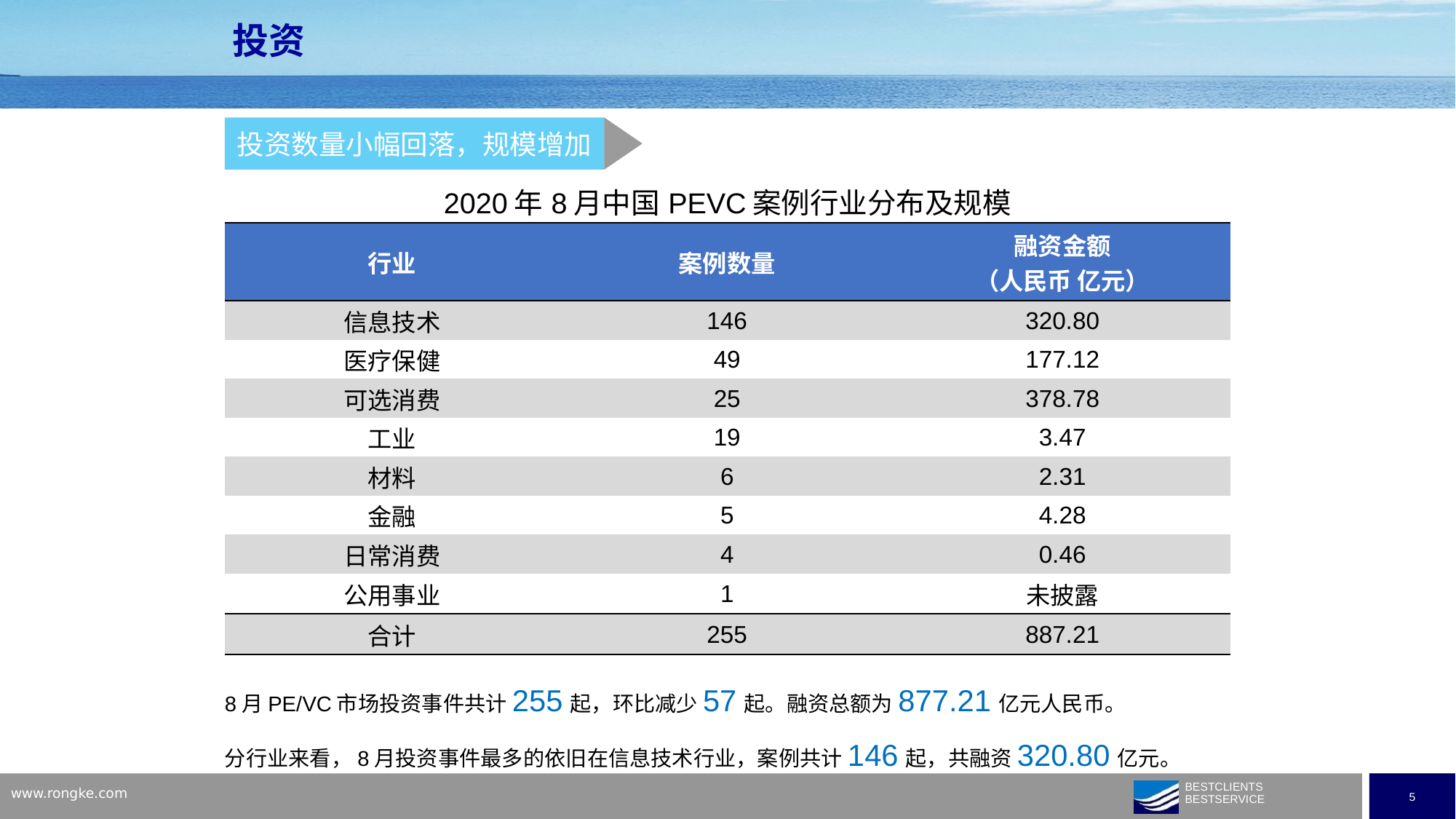

投资
投资数量小幅回落，规模增加

| 2020年8月中国PEVC案例行业分布及规模 |  |  |
| --- | --- | --- |
| 行业 | 案例数量 | 融资金额 （人民币 亿元） |
| 信息技术 | 146 | 320.80 |
| 医疗保健 | 49 | 177.12 |
| 可选消费 | 25 | 378.78 |
| 工业 | 19 | 3.47 |
| 材料 | 6 | 2.31 |
| 金融 | 5 | 4.28 |
| 日常消费 | 4 | 0.46 |
| 公用事业 | 1 | 未披露 |
| 合计 | 255 | 887.21 |
8月PE/VC市场投资事件共计255起，环比减少57起。融资总额为877.21亿元人民币。
分行业来看，8月投资事件最多的依旧在信息技术行业，案例共计146起，共融资320.80亿元。